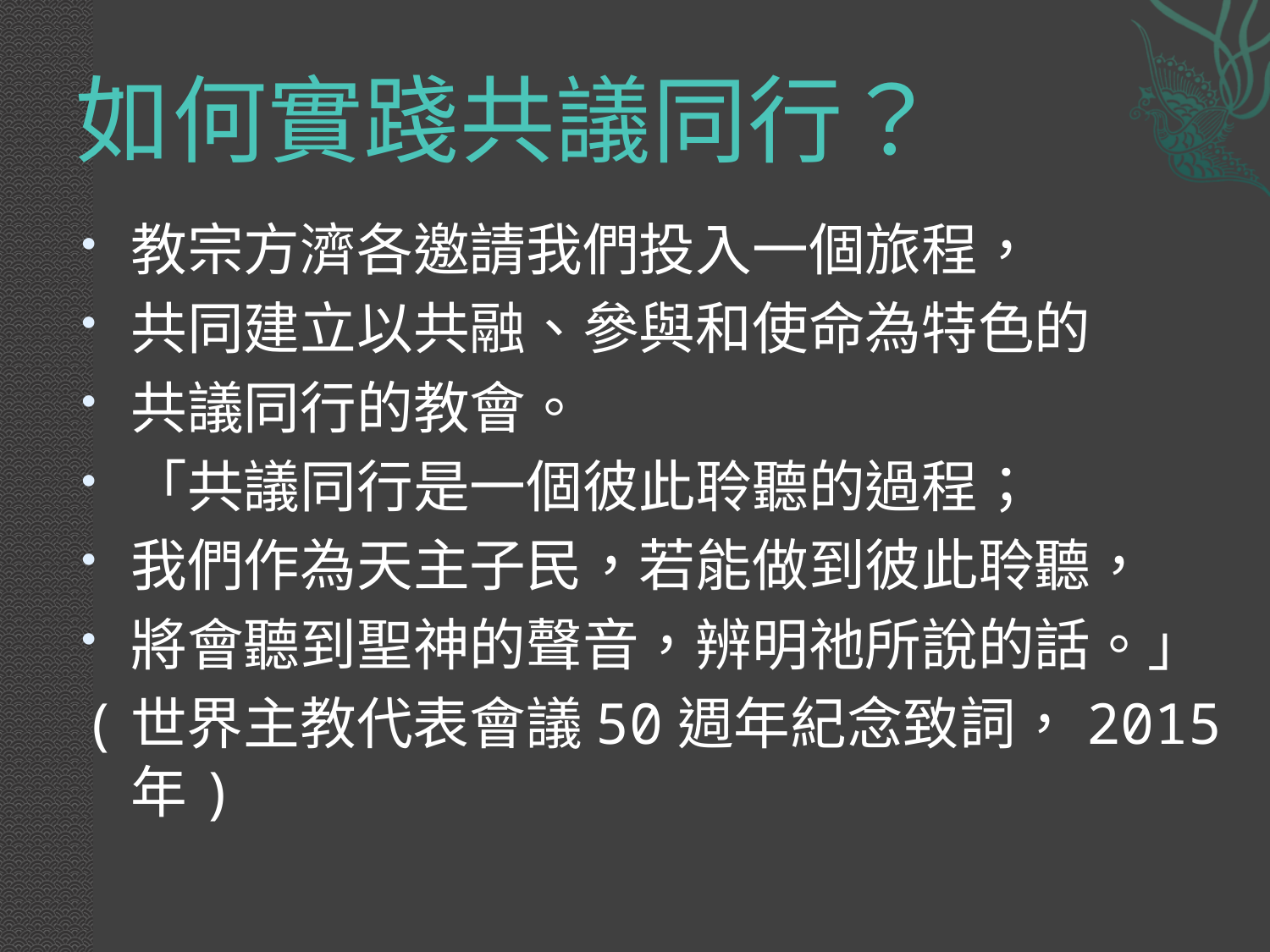

# 如何實踐共議同行？
教宗方濟各邀請我們投入一個旅程，
共同建立以共融、參與和使命為特色的
共議同行的教會。
「共議同行是一個彼此聆聽的過程；
我們作為天主子民，若能做到彼此聆聽，
將會聽到聖神的聲音，辨明祂所說的話。」
(世界主教代表會議50週年紀念致詞，2015年)